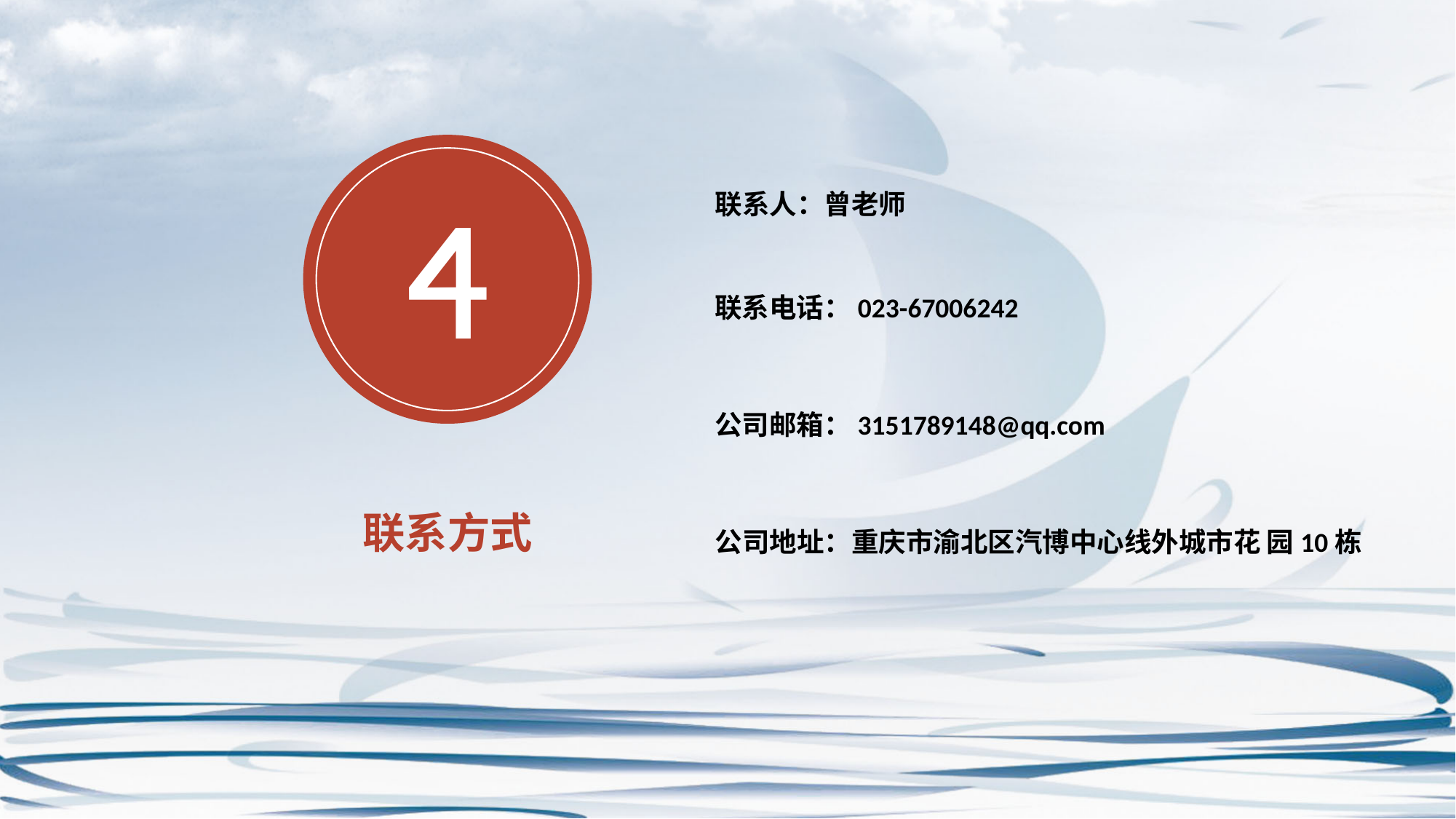

联系人：曾老师
4
联系电话：023-67006242
公司邮箱：3151789148@qq.com
联系方式
公司地址：重庆市渝北区汽博中心线外城市花 园10栋